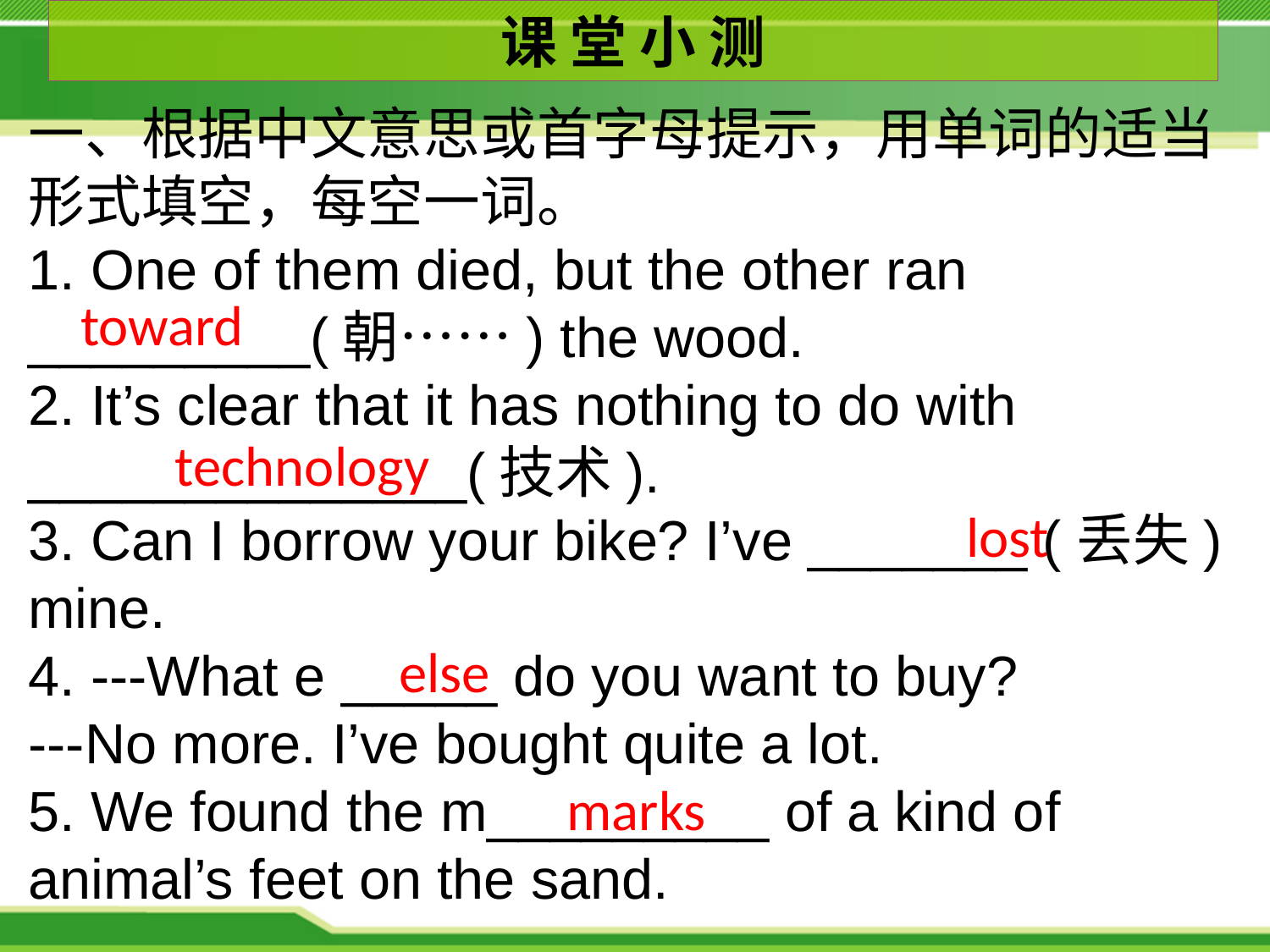

课 堂 小 测
一、根据中文意思或首字母提示，用单词的适当形式填空，每空一词。
1. One of them died, but the other ran _________(朝……) the wood.
2. It’s clear that it has nothing to do with ______________(技术).
3. Can I borrow your bike? I’ve _______ (丢失) mine.
4. ---What e _____ do you want to buy?
---No more. I’ve bought quite a lot.
5. We found the m_________ of a kind of animal’s feet on the sand.
toward
technology
 lost
else
 marks